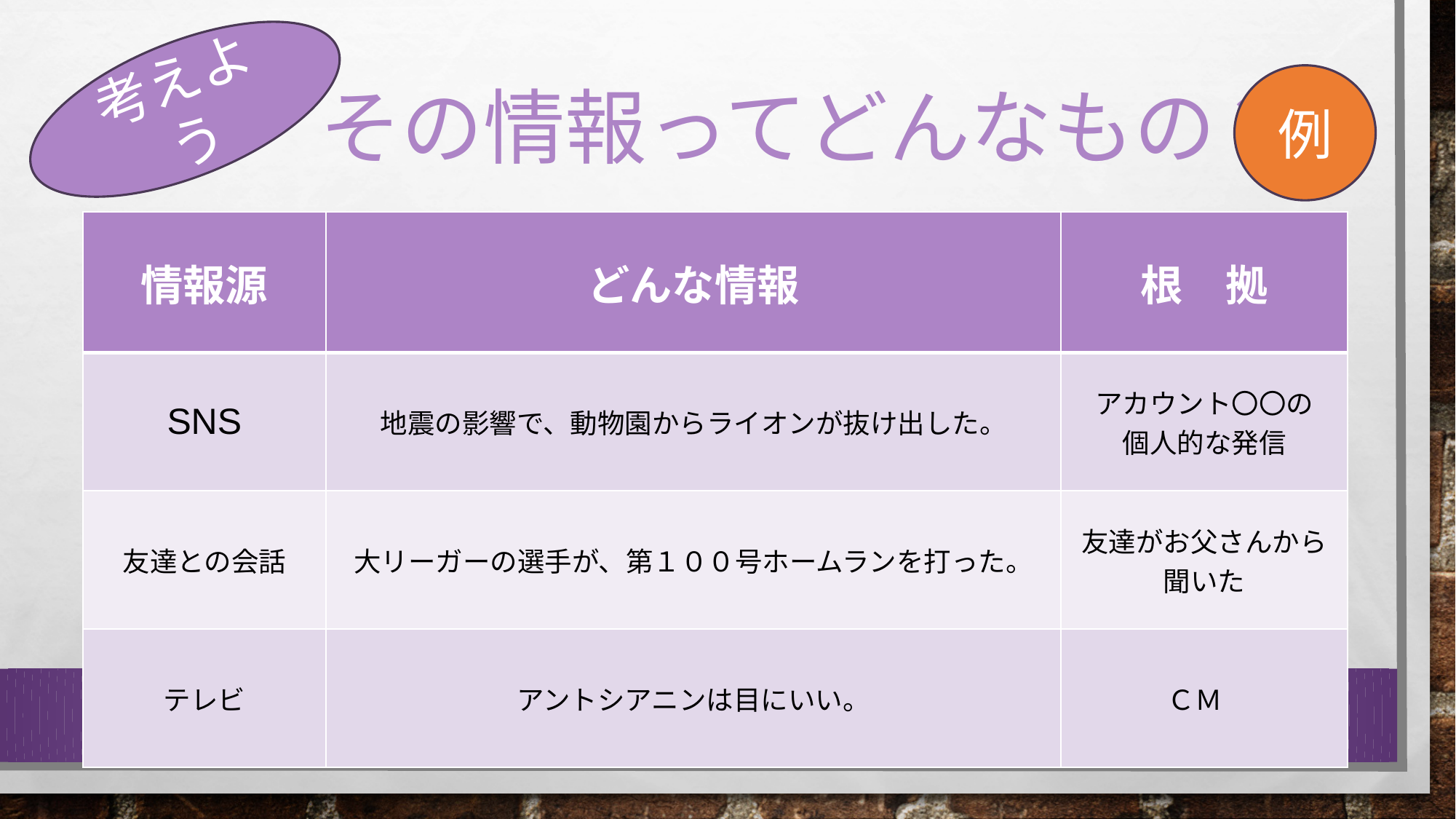

考えよう
# その情報ってどんなもの？
例
| 情報源 | どんな情報 | 根　拠 |
| --- | --- | --- |
| SNS | 地震の影響で、動物園からライオンが抜け出した。 | アカウント〇〇の 個人的な発信 |
| 友達との会話 | 大リーガーの選手が、第１００号ホームランを打った。 | 友達がお父さんから 聞いた |
| テレビ | アントシアニンは目にいい。 | ＣＭ |